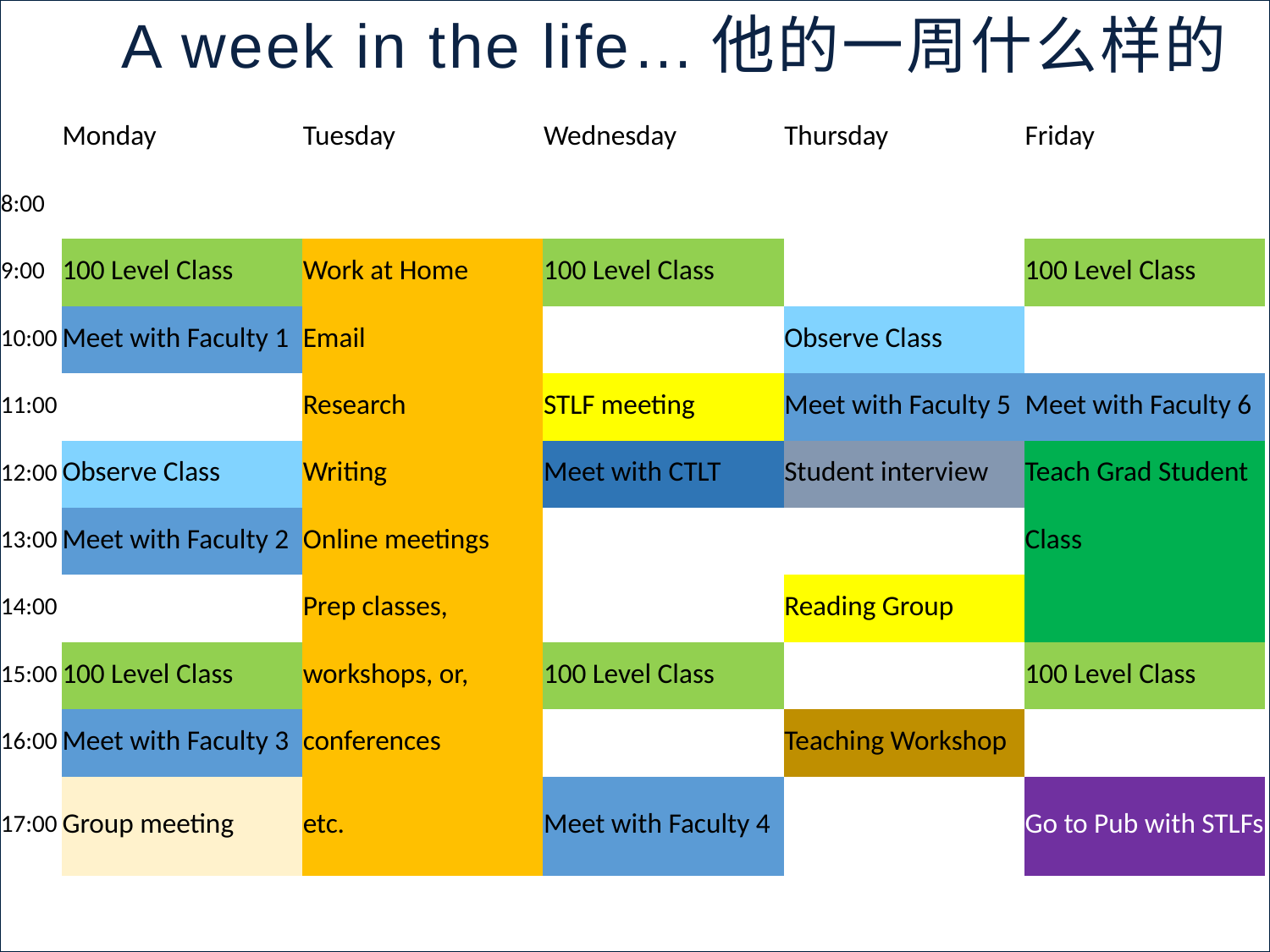

A week in the life…他的一周什么样的
|  | Monday | Tuesday | Wednesday | Thursday | Friday |
| --- | --- | --- | --- | --- | --- |
| 8:00 |  |  |  |  |  |
| 9:00 | 100 Level Class | Work at Home | 100 Level Class |  | 100 Level Class |
| 10:00 | Meet with Faculty 1 | Email |  | Observe Class |  |
| 11:00 |  | Research | STLF meeting | Meet with Faculty 5 | Meet with Faculty 6 |
| 12:00 | Observe Class | Writing | Meet with CTLT | Student interview | Teach Grad Student |
| 13:00 | Meet with Faculty 2 | Online meetings |  |  | Class |
| 14:00 |  | Prep classes, |  | Reading Group |  |
| 15:00 | 100 Level Class | workshops, or, | 100 Level Class |  | 100 Level Class |
| 16:00 | Meet with Faculty 3 | conferences |  | Teaching Workshop |  |
| 17:00 | Group meeting | etc. | Meet with Faculty 4 |  | Go to Pub with STLFs |